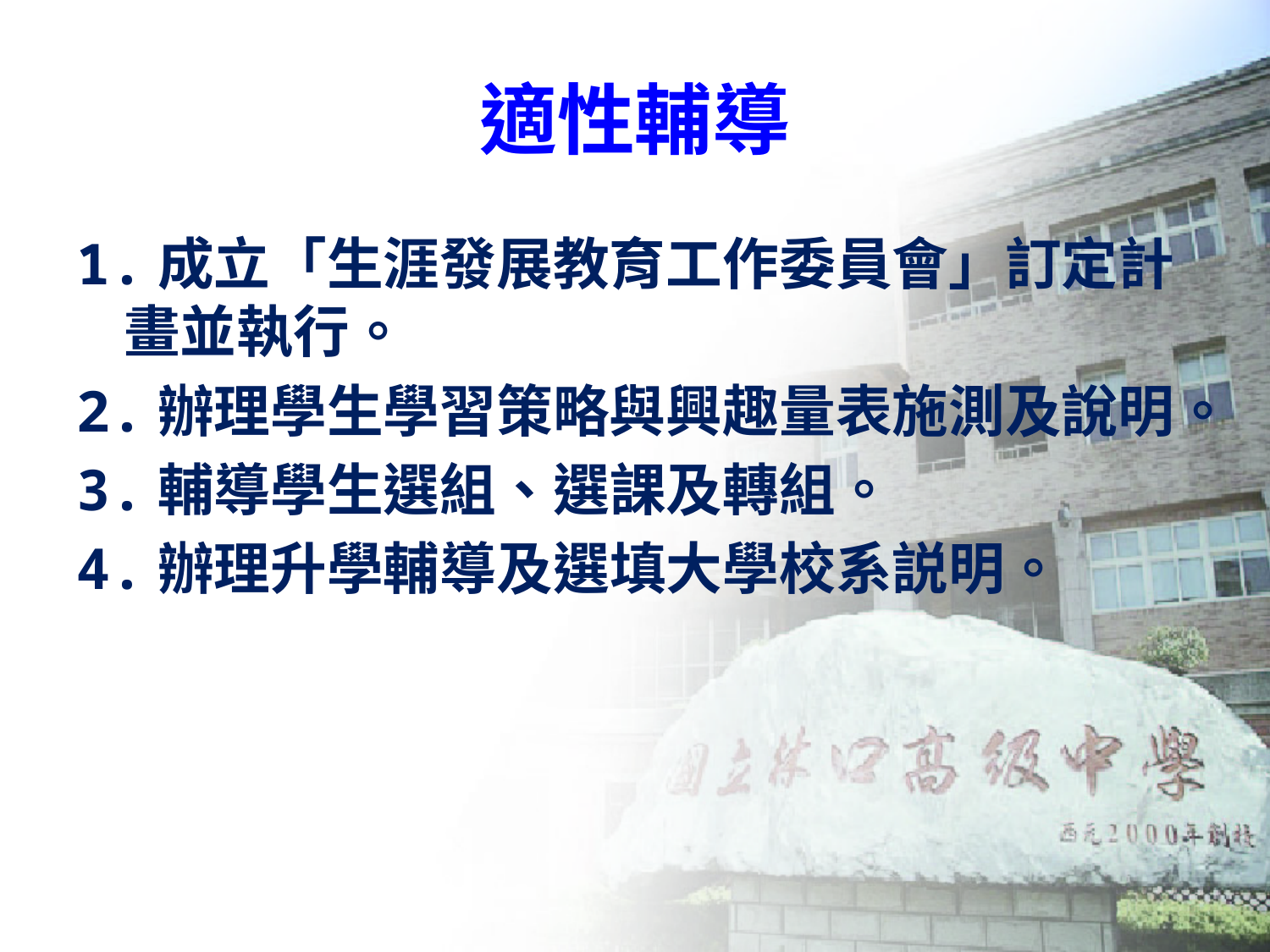

# 適性輔導
1.成立「生涯發展教育工作委員會」訂定計畫並執行。
2.辦理學生學習策略與興趣量表施測及說明。
3.輔導學生選組、選課及轉組。
4.辦理升學輔導及選填大學校系説明。